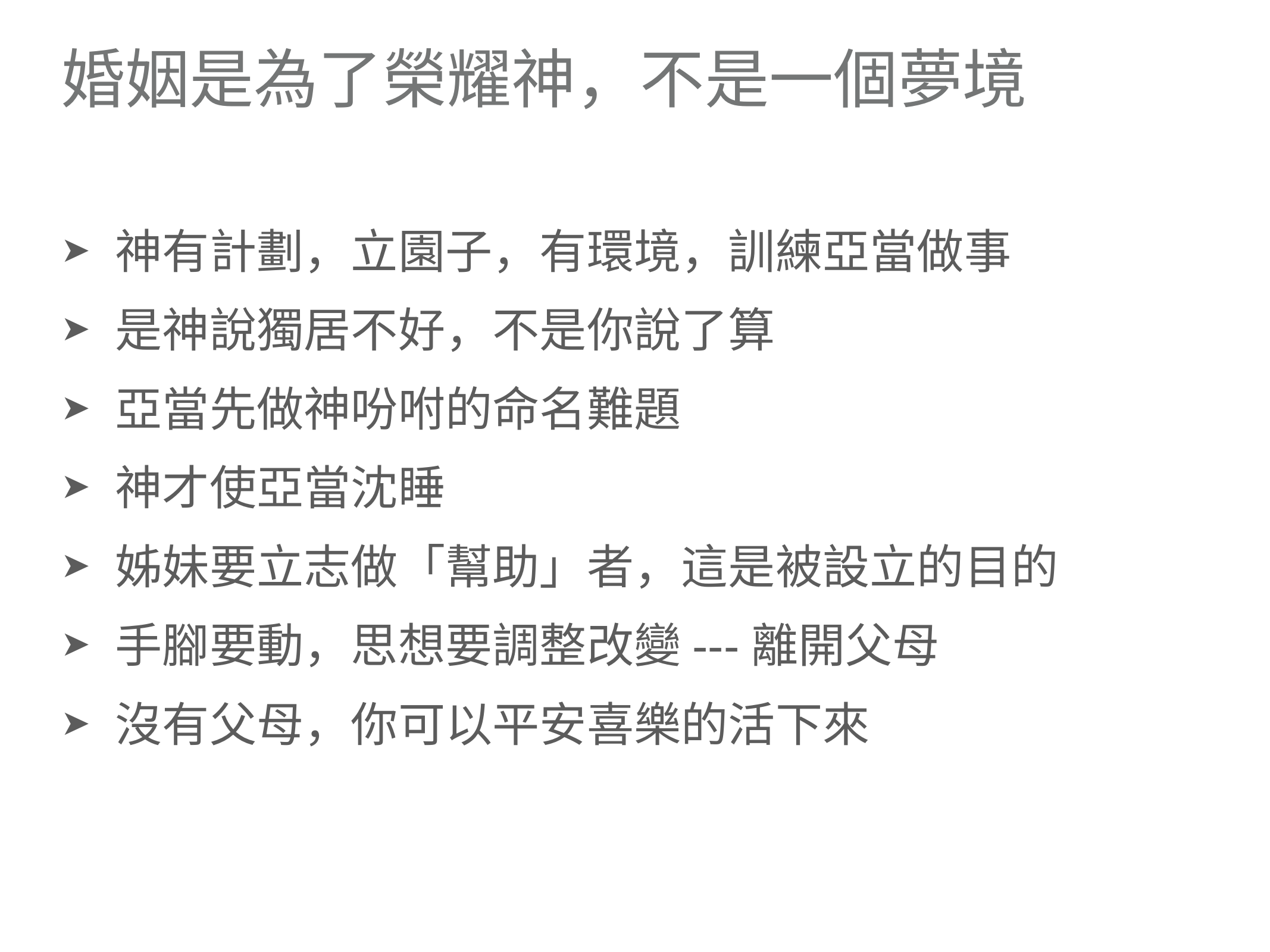

# 婚姻是為了榮耀神，不是一個夢境

神有計劃，立園子，有環境，訓練亞當做事
是神說獨居不好，不是你說了算
亞當先做神吩咐的命名難題
神才使亞當沈睡
姊妹要立志做「幫助」者，這是被設立的目的
手腳要動，思想要調整改變---離開父母
沒有父母，你可以平安喜樂的活下來